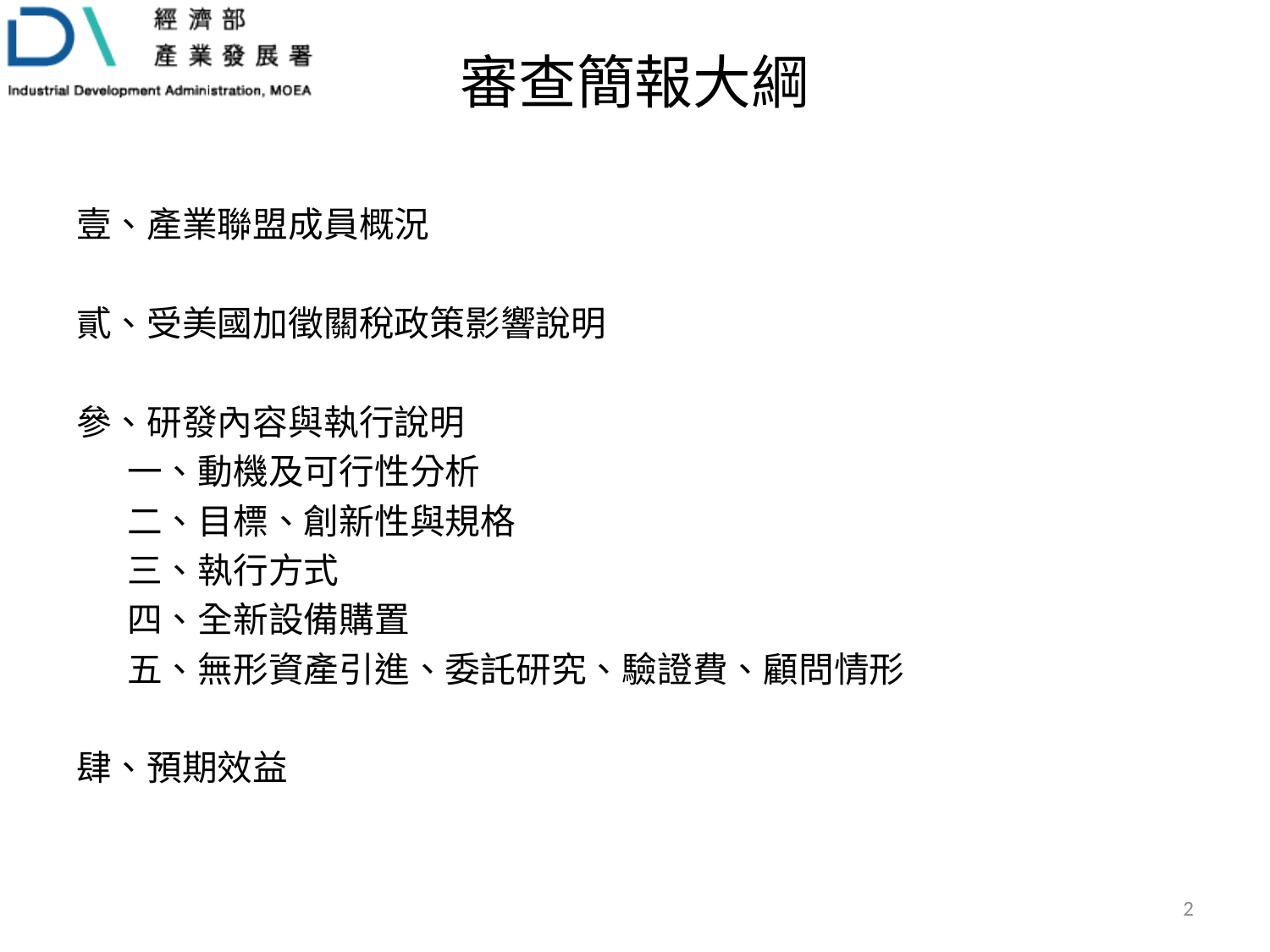

# 審查簡報大綱
壹、產業聯盟成員概況

貳、受美國加徵關稅政策影響說明

參、研發內容與執行說明
一、動機及可行性分析
二、目標、創新性與規格
三、執行方式
四、全新設備購置
五、無形資產引進、委託研究、驗證費、顧問情形

肆、預期效益
2